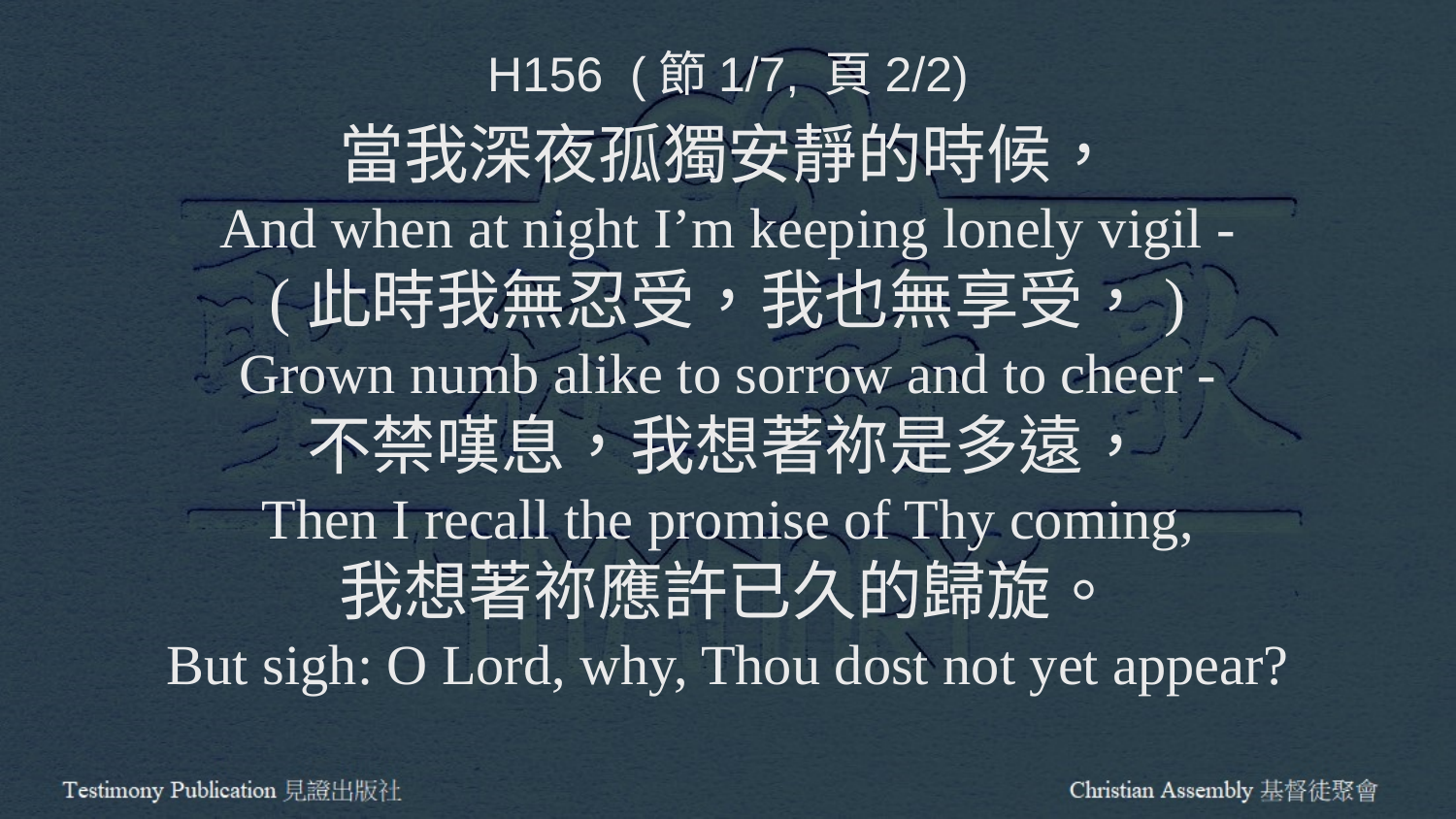

H156  (節1/7, 頁2/2)
當我深夜孤獨安靜的時候，
And when at night I’m keeping lonely vigil -
(此時我無忍受，我也無享受，)
Grown numb alike to sorrow and to cheer -
不禁嘆息，我想著祢是多遠，
Then I recall the promise of Thy coming,
我想著祢應許已久的歸旋。
But sigh: O Lord, why, Thou dost not yet appear?